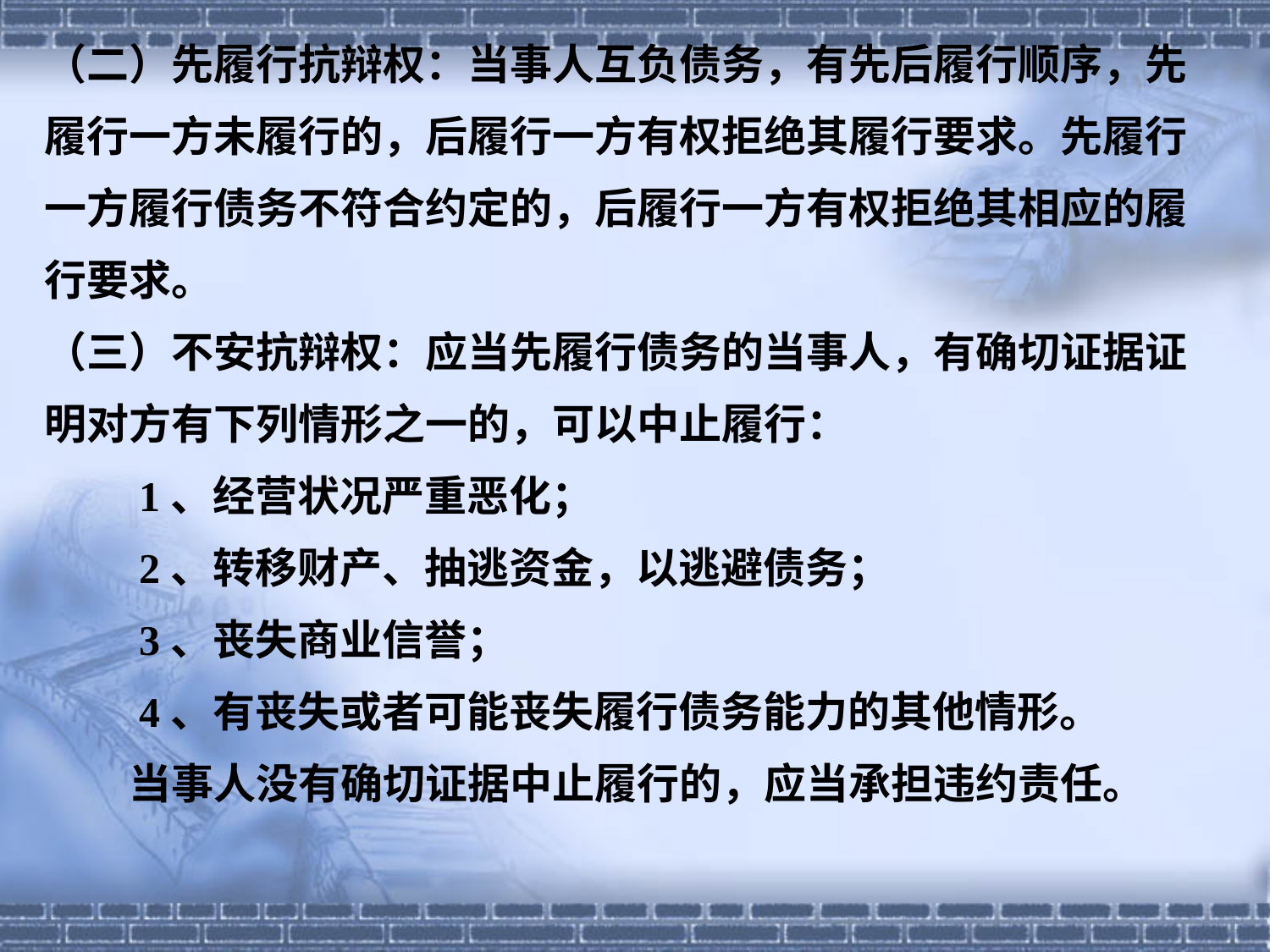

（二）先履行抗辩权：当事人互负债务，有先后履行顺序，先
履行一方未履行的，后履行一方有权拒绝其履行要求。先履行
一方履行债务不符合约定的，后履行一方有权拒绝其相应的履
行要求。
（三）不安抗辩权：应当先履行债务的当事人，有确切证据证
明对方有下列情形之一的，可以中止履行：
　　1、经营状况严重恶化；
　　2、转移财产、抽逃资金，以逃避债务；
　　3、丧失商业信誉；
　　4、有丧失或者可能丧失履行债务能力的其他情形。
　　当事人没有确切证据中止履行的，应当承担违约责任。